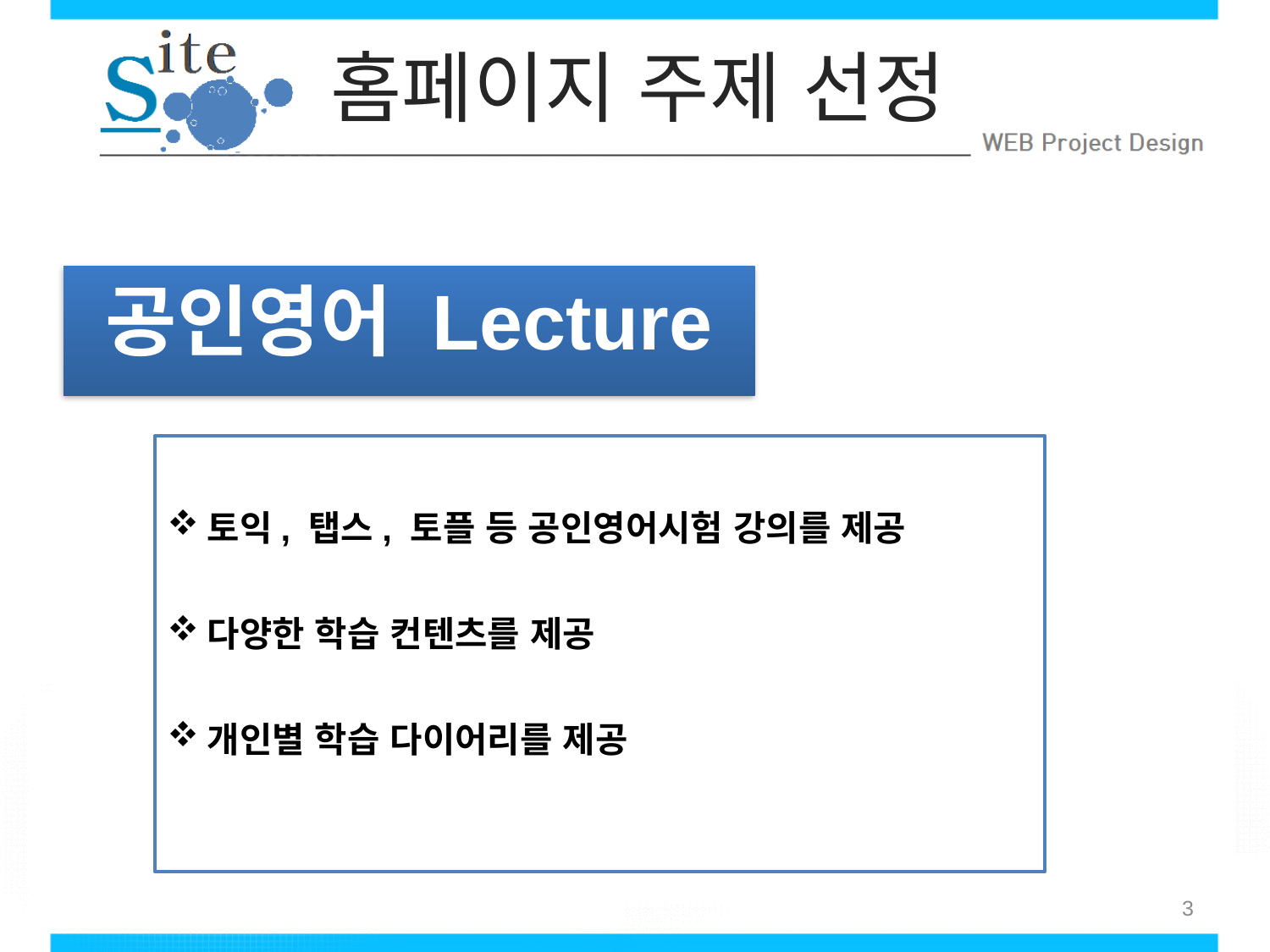

# 홈페이지 주제 선정
공인영어 Lecture
토익, 탭스, 토플 등 공인영어시험 강의를 제공
다양한 학습 컨텐츠를 제공
개인별 학습 다이어리를 제공

3